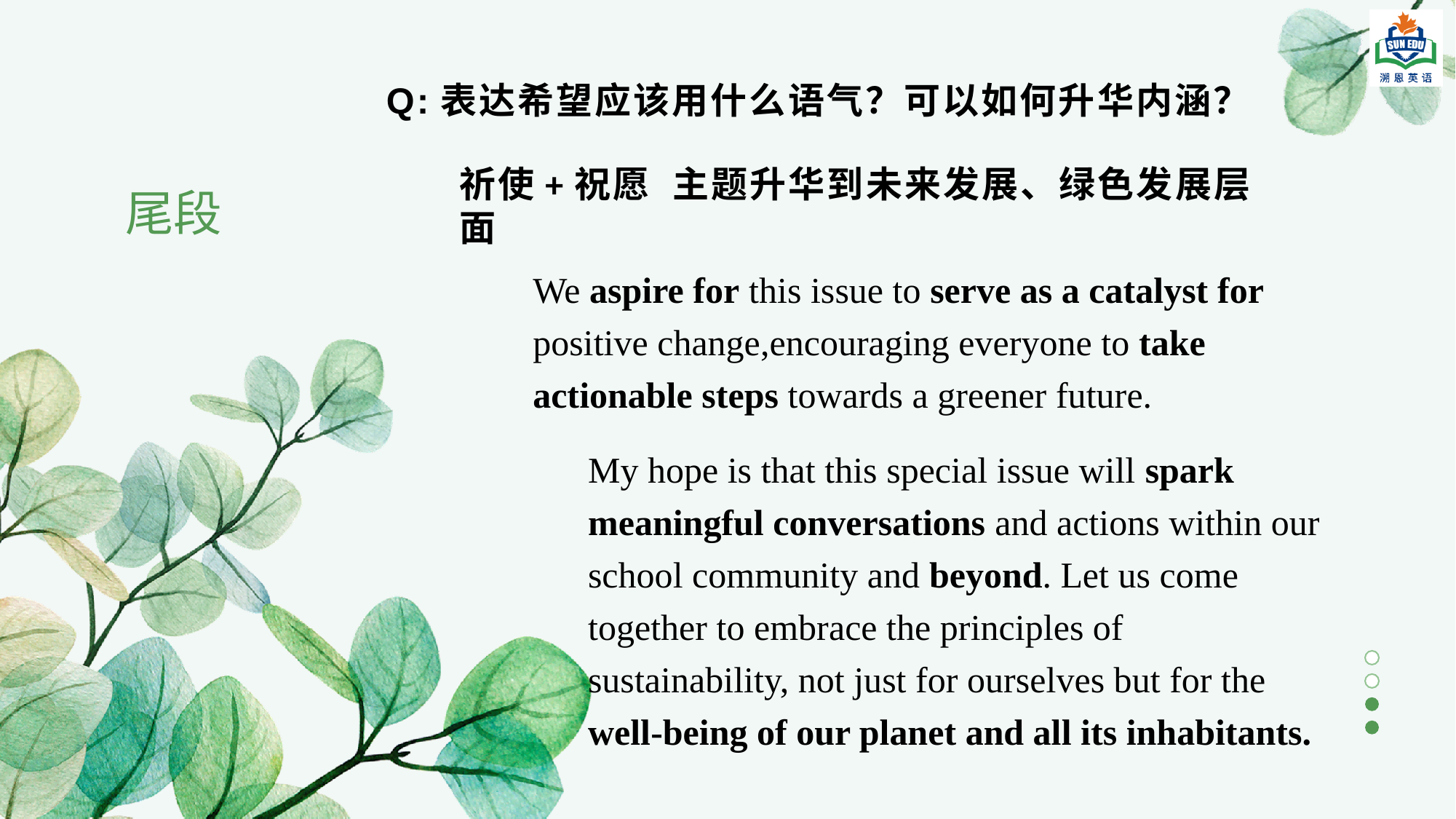

Q:表达希望应该用什么语气？可以如何升华内涵？

# 尾段
祈使+祝愿  主题升华到未来发展、绿色发展层面
We aspire for this issue to serve as a catalyst for positive change,encouraging everyone to take actionable steps towards a greener future.
My hope is that this special issue will spark meaningful conversations and actions within our school community and beyond. Let us come together to embrace the principles of sustainability, not just for ourselves but for the well-being of our planet and all its inhabitants.